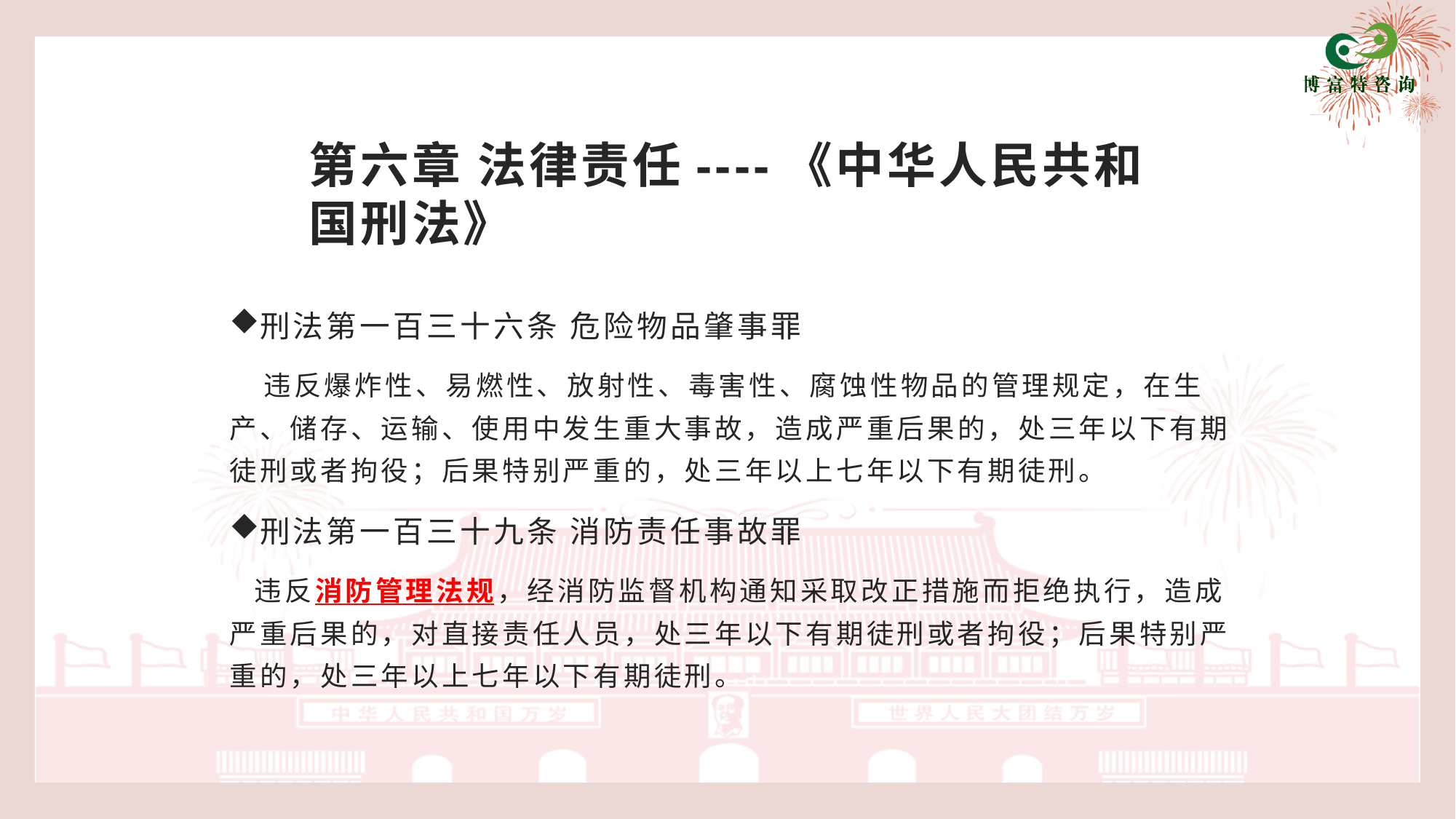

# 第六章 法律责任----《中华人民共和国刑法》
刑法第一百三十六条 危险物品肇事罪
   违反爆炸性、易燃性、放射性、毒害性、腐蚀性物品的管理规定，在生产、储存、运输、使用中发生重大事故，造成严重后果的，处三年以下有期徒刑或者拘役；后果特别严重的，处三年以上七年以下有期徒刑。
刑法第一百三十九条 消防责任事故罪
  违反消防管理法规，经消防监督机构通知采取改正措施而拒绝执行，造成严重后果的，对直接责任人员，处三年以下有期徒刑或者拘役；后果特别严重的，处三年以上七年以下有期徒刑。